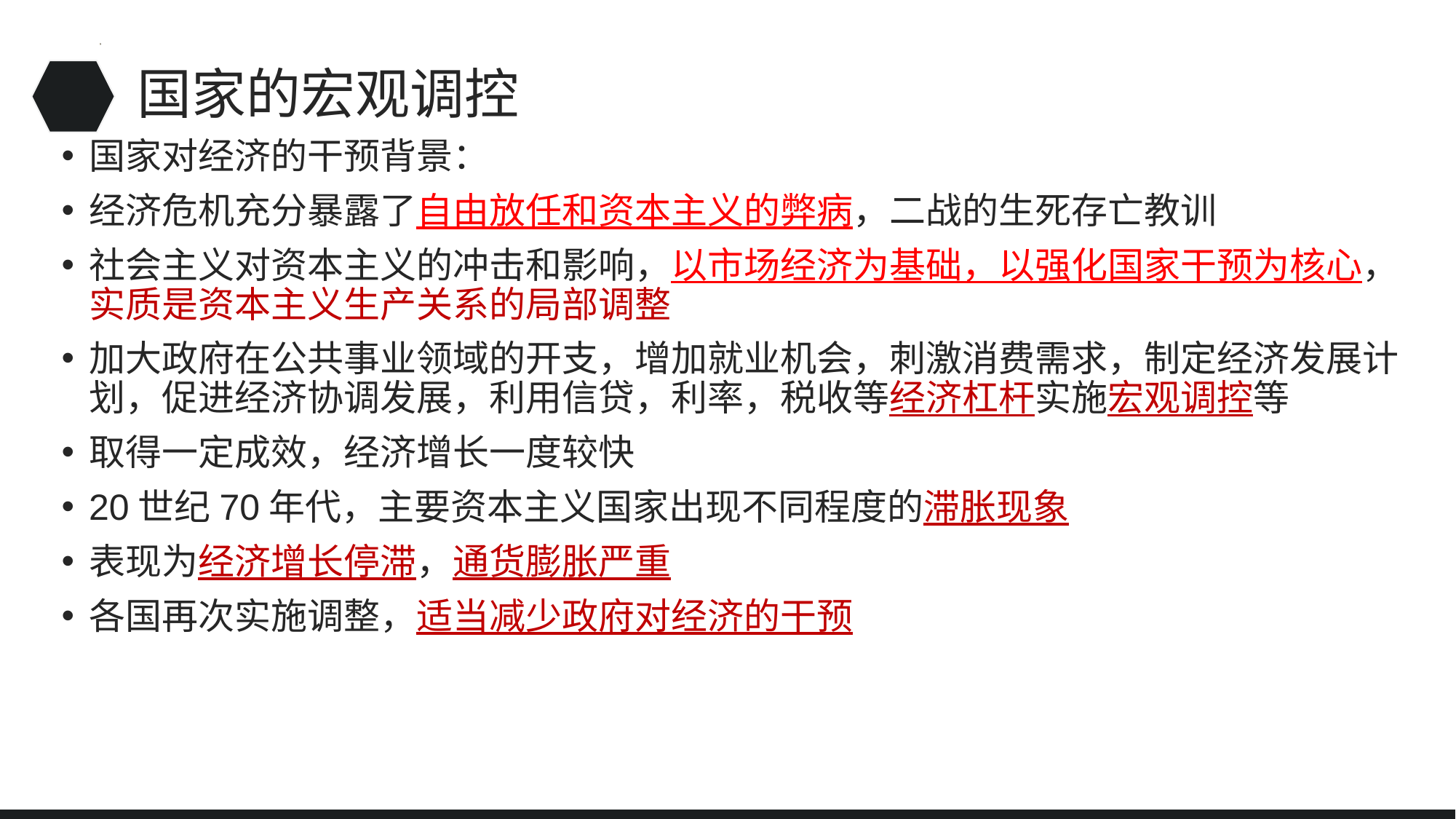

# 国家的宏观调控
国家对经济的干预背景：
经济危机充分暴露了自由放任和资本主义的弊病，二战的生死存亡教训
社会主义对资本主义的冲击和影响，以市场经济为基础，以强化国家干预为核心，实质是资本主义生产关系的局部调整
加大政府在公共事业领域的开支，增加就业机会，刺激消费需求，制定经济发展计划，促进经济协调发展，利用信贷，利率，税收等经济杠杆实施宏观调控等
取得一定成效，经济增长一度较快
20世纪70年代，主要资本主义国家出现不同程度的滞胀现象
表现为经济增长停滞，通货膨胀严重
各国再次实施调整，适当减少政府对经济的干预